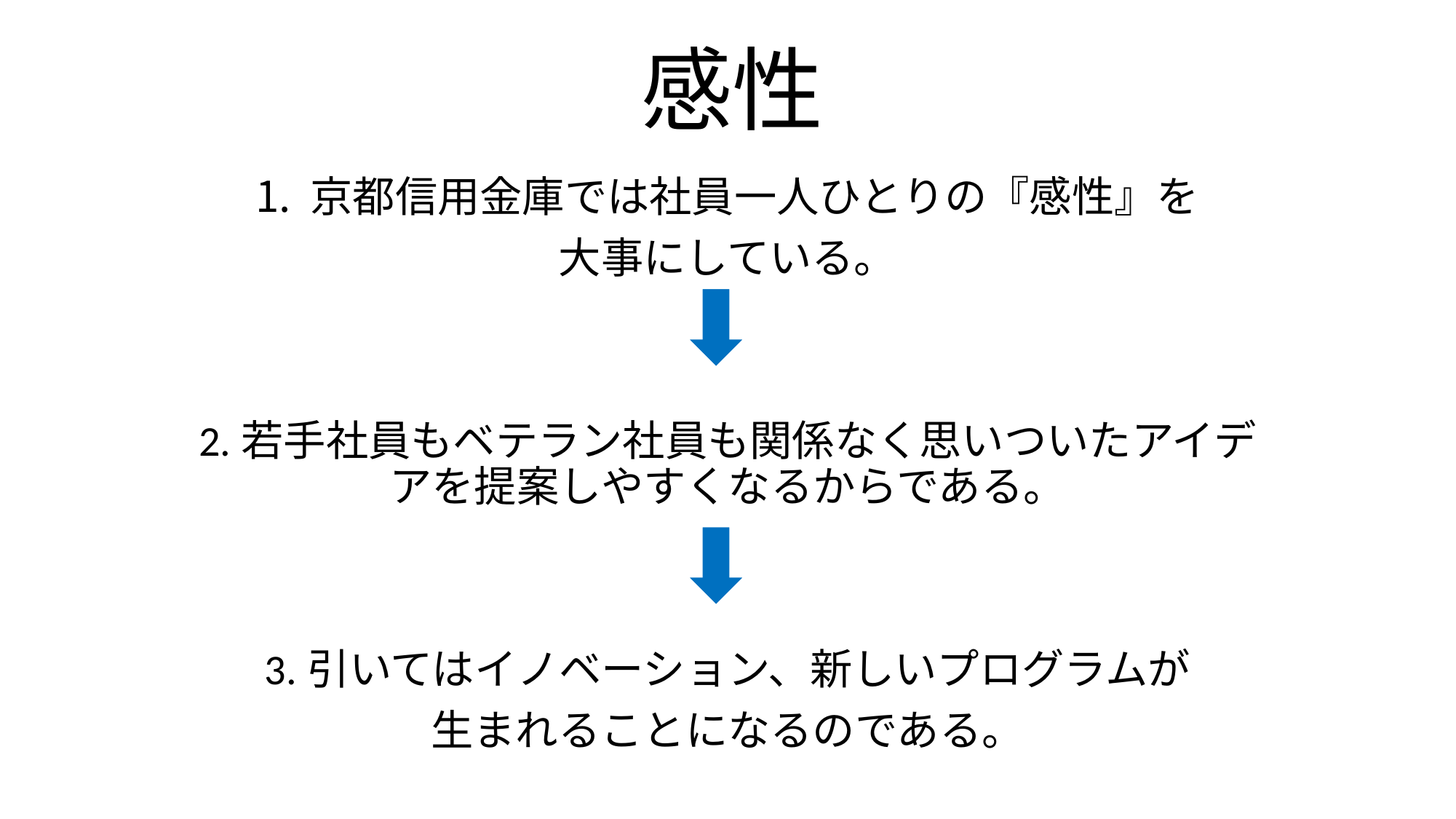

# 感性
京都信用金庫では社員一人ひとりの『感性』を
大事にしている。

2.若手社員もベテラン社員も関係なく思いついたアイデアを提案しやすくなるからである。

3.引いてはイノベーション、新しいプログラムが
生まれることになるのである。